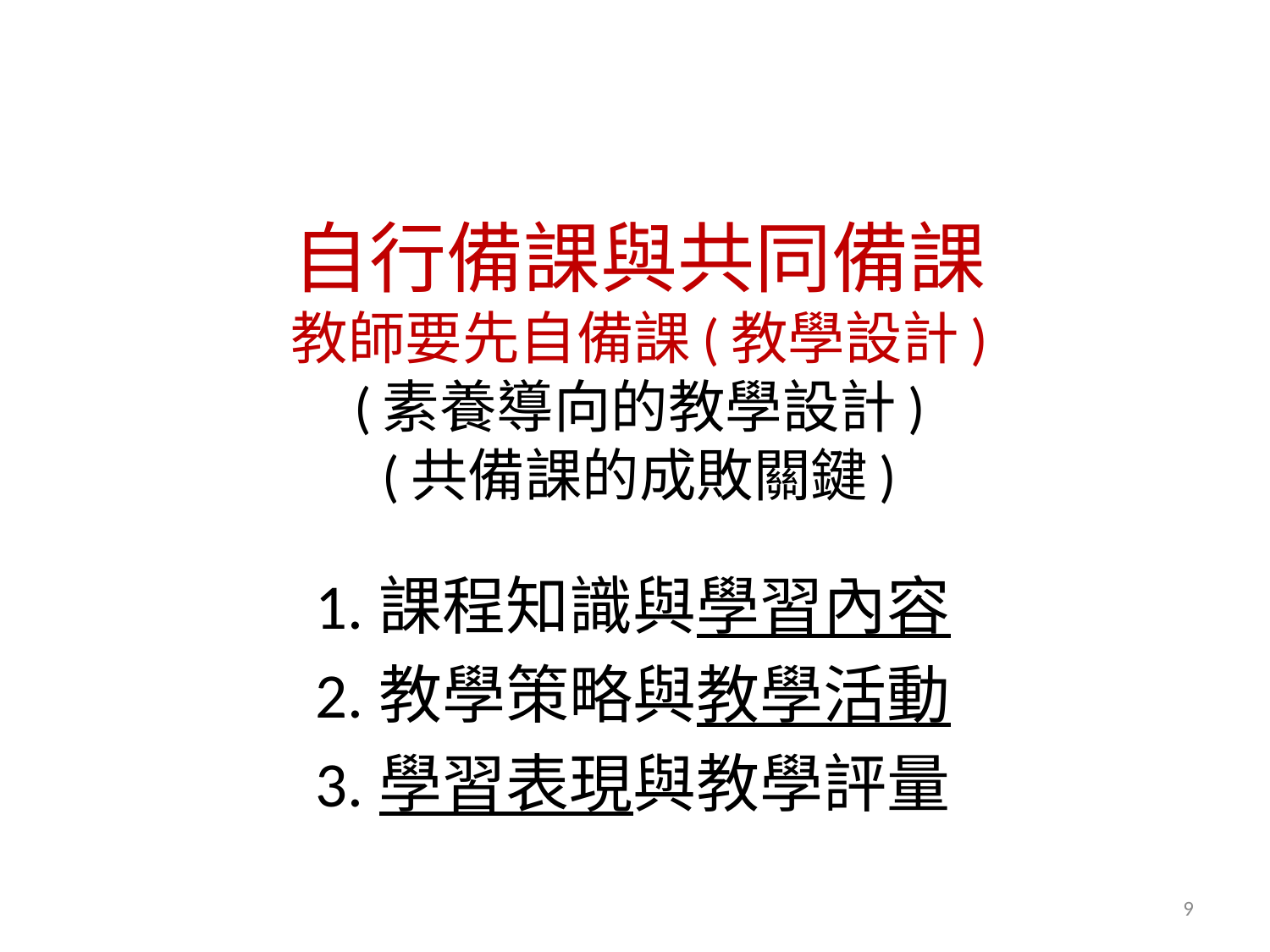

# 自行備課與共同備課 教師要先自備課(教學設計) (素養導向的教學設計) (共備課的成敗關鍵)
1.課程知識與學習內容
2.教學策略與教學活動
3.學習表現與教學評量
9